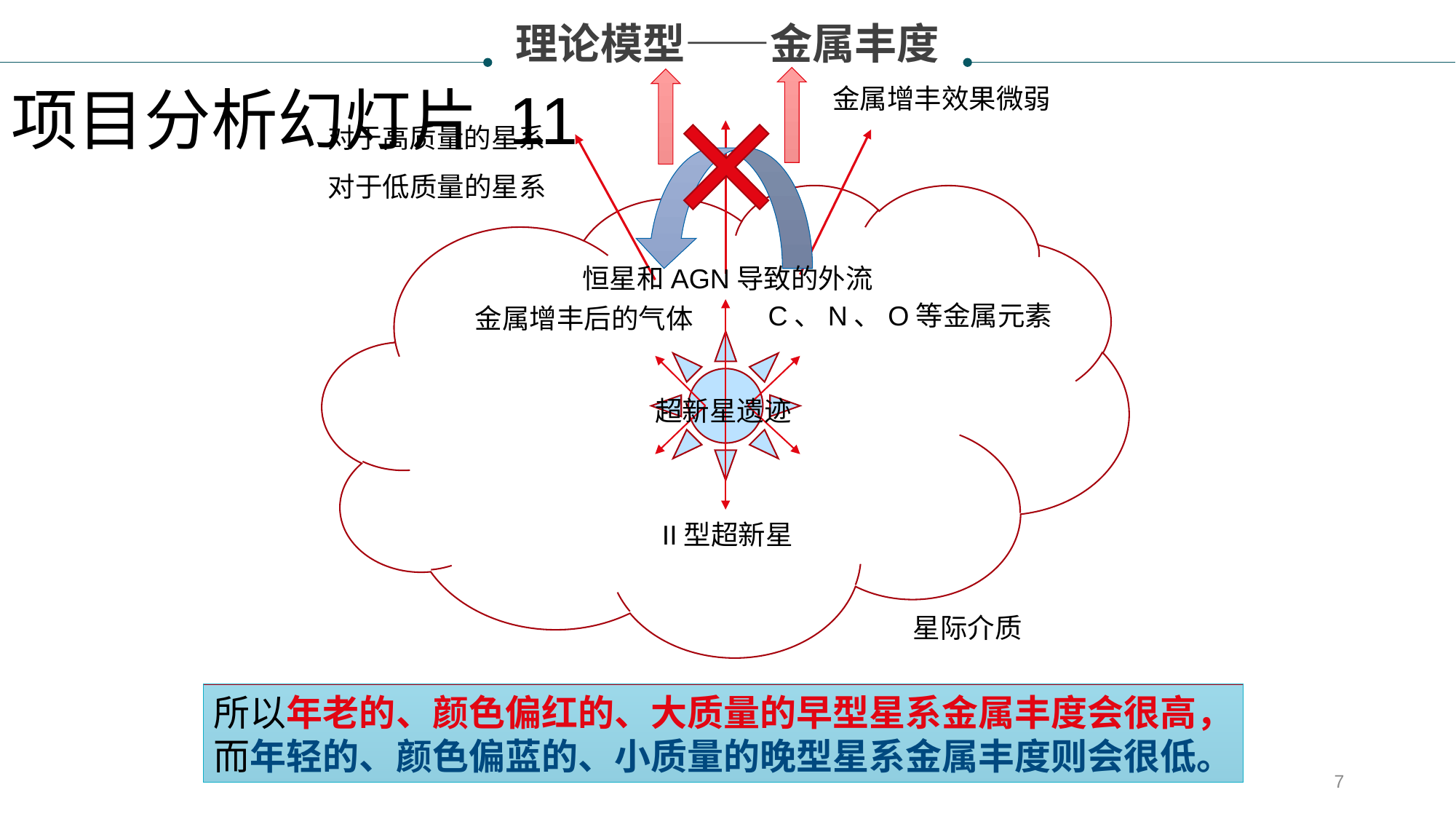

理论模型——金属丰度
项目分析幻灯片 11

金属增丰效果微弱

对于高质量的星系

对于低质量的星系

恒星和AGN导致的外流
C、N、O等金属元素
金属增丰后的气体

超新星遗迹
II型超新星
星际介质
所以年老的、颜色偏红的、大质量的早型星系金属丰度会很高，
而年轻的、颜色偏蓝的、小质量的晚型星系金属丰度则会很低。
7